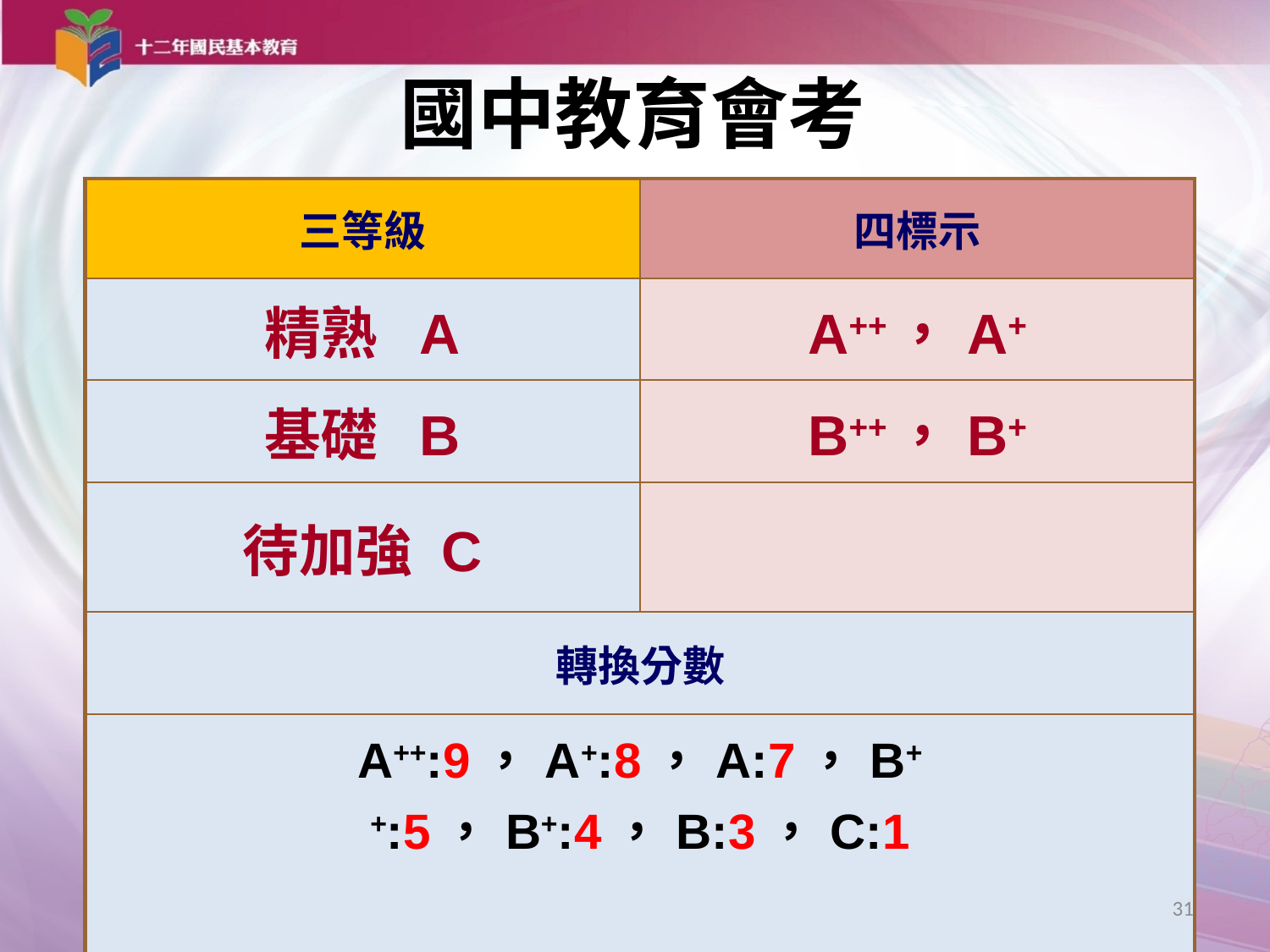

# 國中教育會考
| 三等級 | 四標示 |
| --- | --- |
| 精熟 A | A++，A+ |
| 基礎 B | B++，B+ |
| 待加強 C |  |
| 轉換分數 |  |
| A++:9，A+:8，A:7，B++:5，B+:4，B:3，C:1 |  |

31